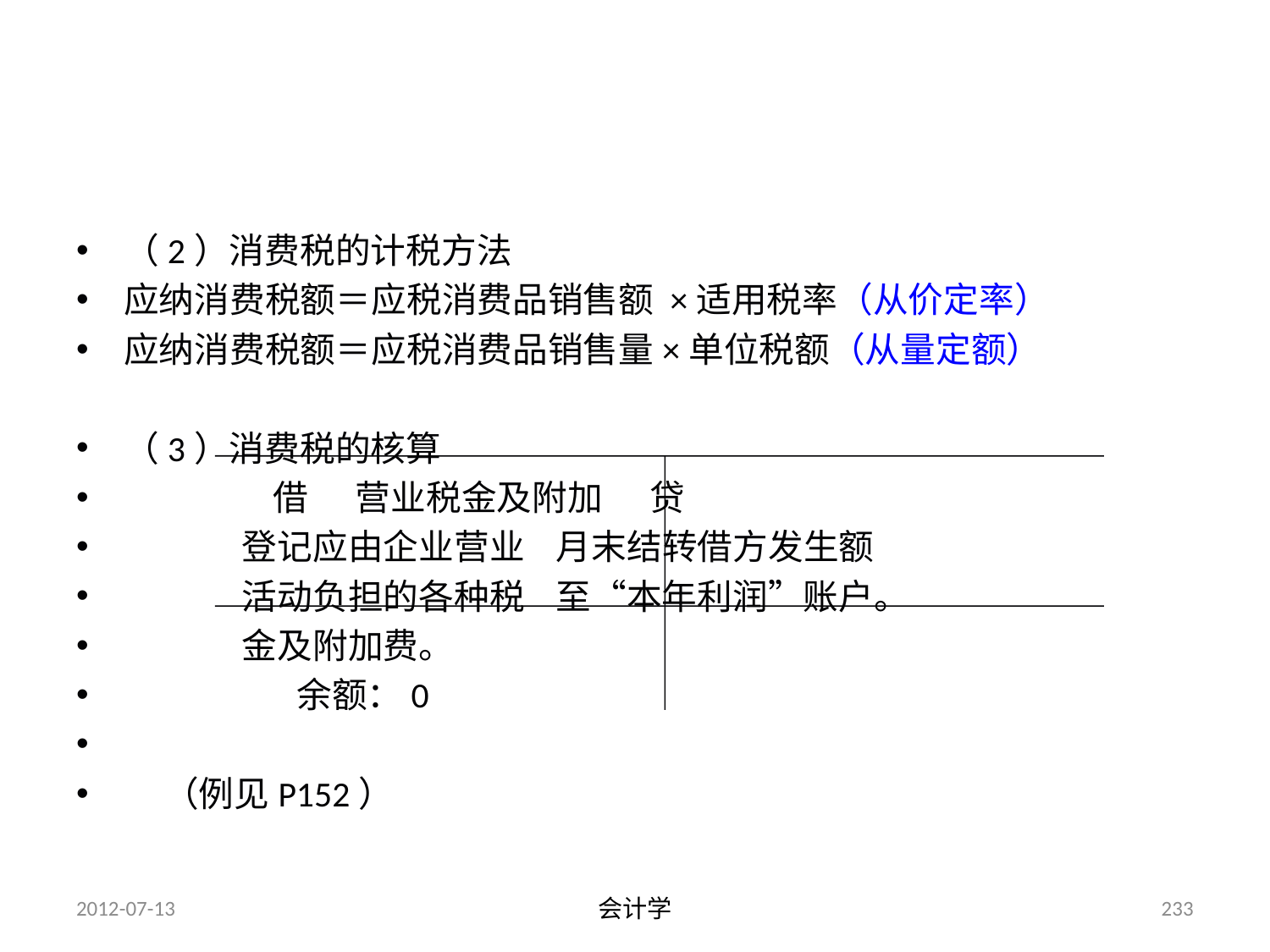

（2）消费税的计税方法
应纳消费税额＝应税消费品销售额 ×适用税率（从价定率）
应纳消费税额＝应税消费品销售量×单位税额（从量定额）

（3）消费税的核算
                  借      营业税金及附加      贷
              登记应由企业营业    月末结转借方发生额
              活动负担的各种税    至“本年利润”账户。
              金及附加费。
                     余额：0

    （例见P152）

2012-07-13
会计学
233